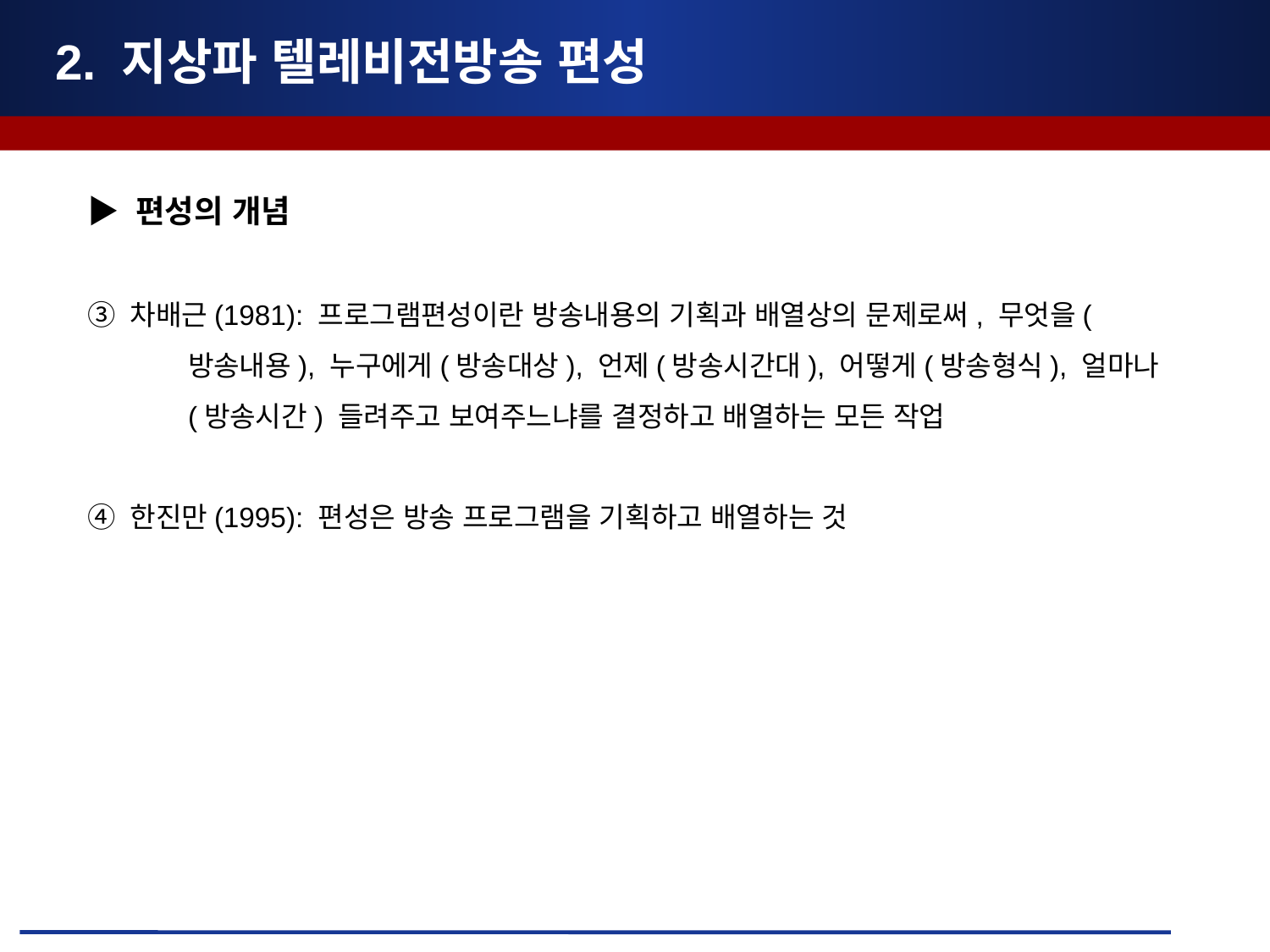

# 2. 지상파 텔레비전방송 편성
▶ 편성의 개념

③ 차배근(1981): 프로그램편성이란 방송내용의 기획과 배열상의 문제로써, 무엇을(방송내용), 누구에게(방송대상), 언제(방송시간대), 어떻게(방송형식), 얼마나(방송시간) 들려주고 보여주느냐를 결정하고 배열하는 모든 작업

④ 한진만(1995): 편성은 방송 프로그램을 기획하고 배열하는 것